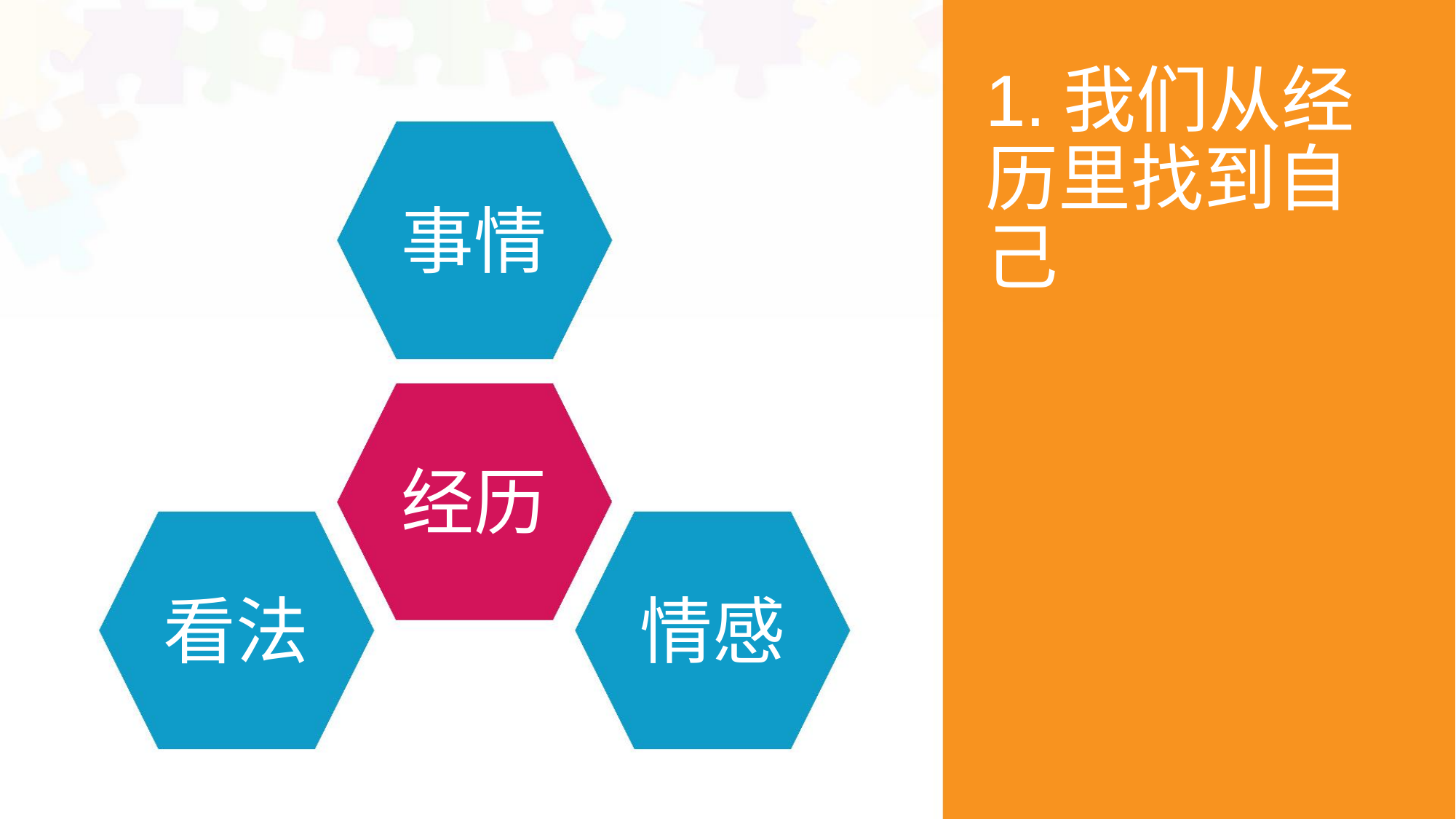

1.我们从经
历里找到自
己
事情
经历
看法
情感